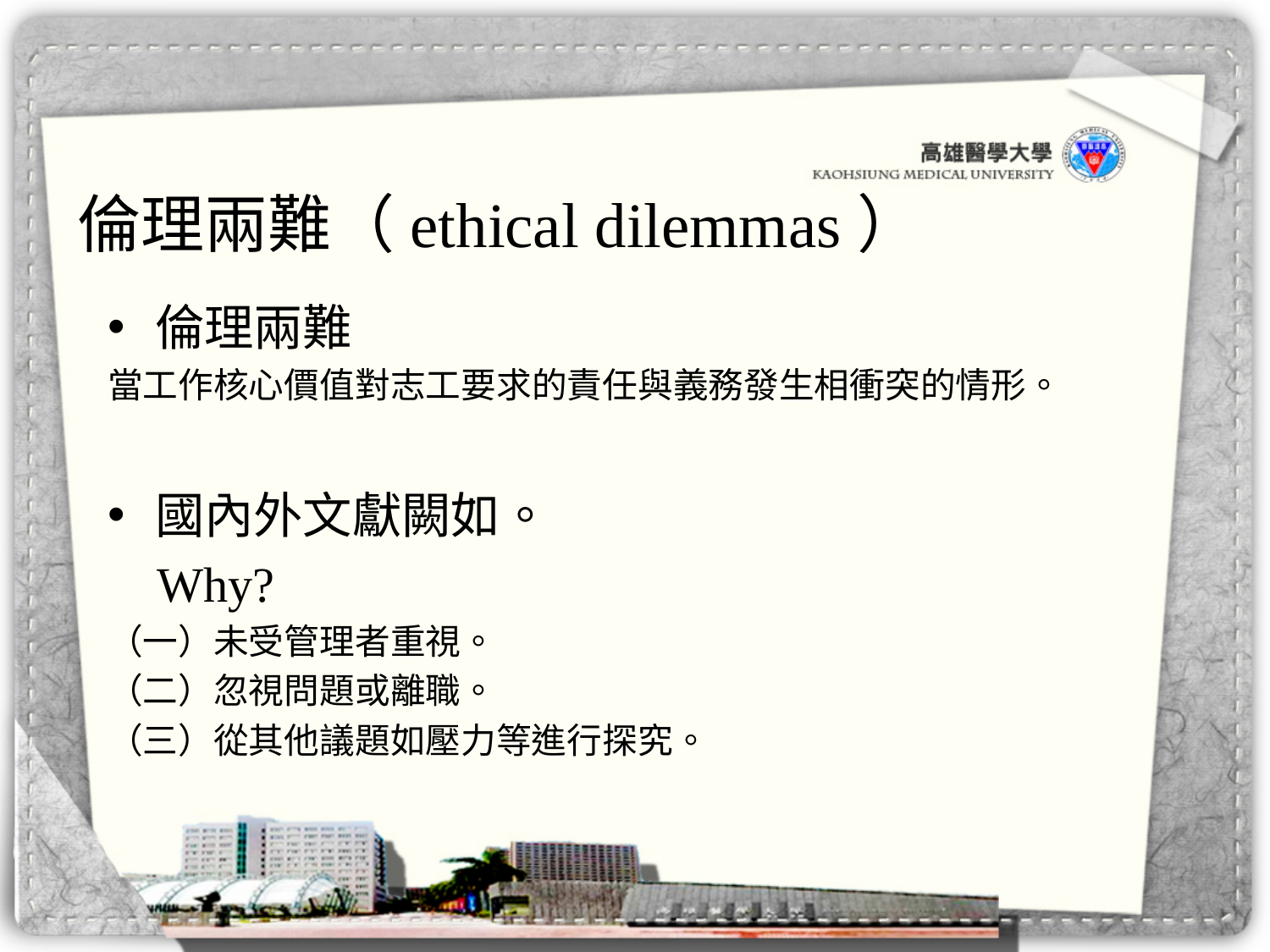

# 倫理兩難（ethical dilemmas）
倫理兩難
當工作核心價值對志工要求的責任與義務發生相衝突的情形。

國內外文獻闕如。
    Why?
（一）未受管理者重視。
（二）忽視問題或離職。
（三）從其他議題如壓力等進行探究。